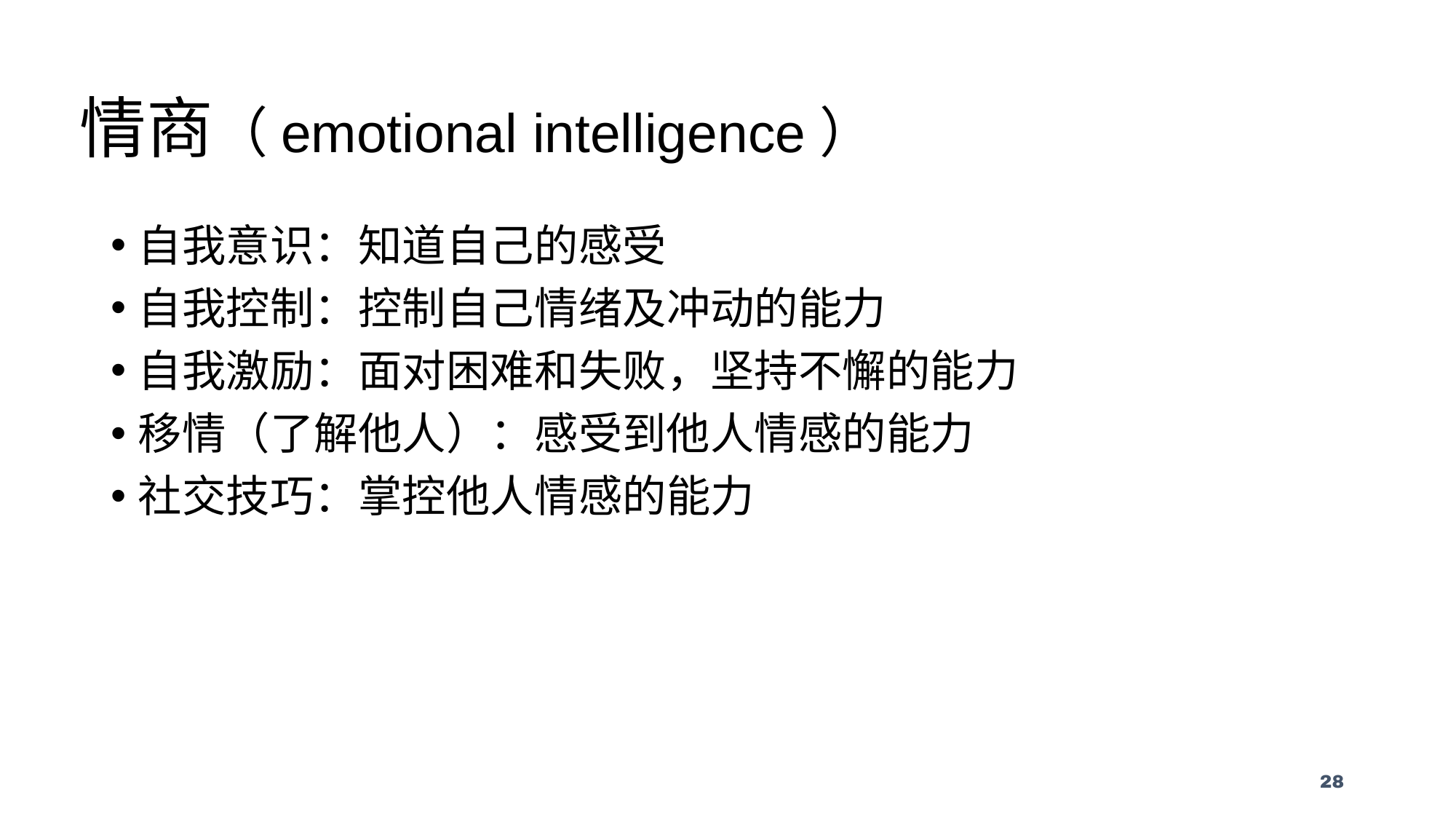

# 情商（emotional intelligence）
自我意识：知道自己的感受
自我控制：控制自己情绪及冲动的能力
自我激励：面对困难和失败，坚持不懈的能力
移情（了解他人）：感受到他人情感的能力
社交技巧：掌控他人情感的能力
28